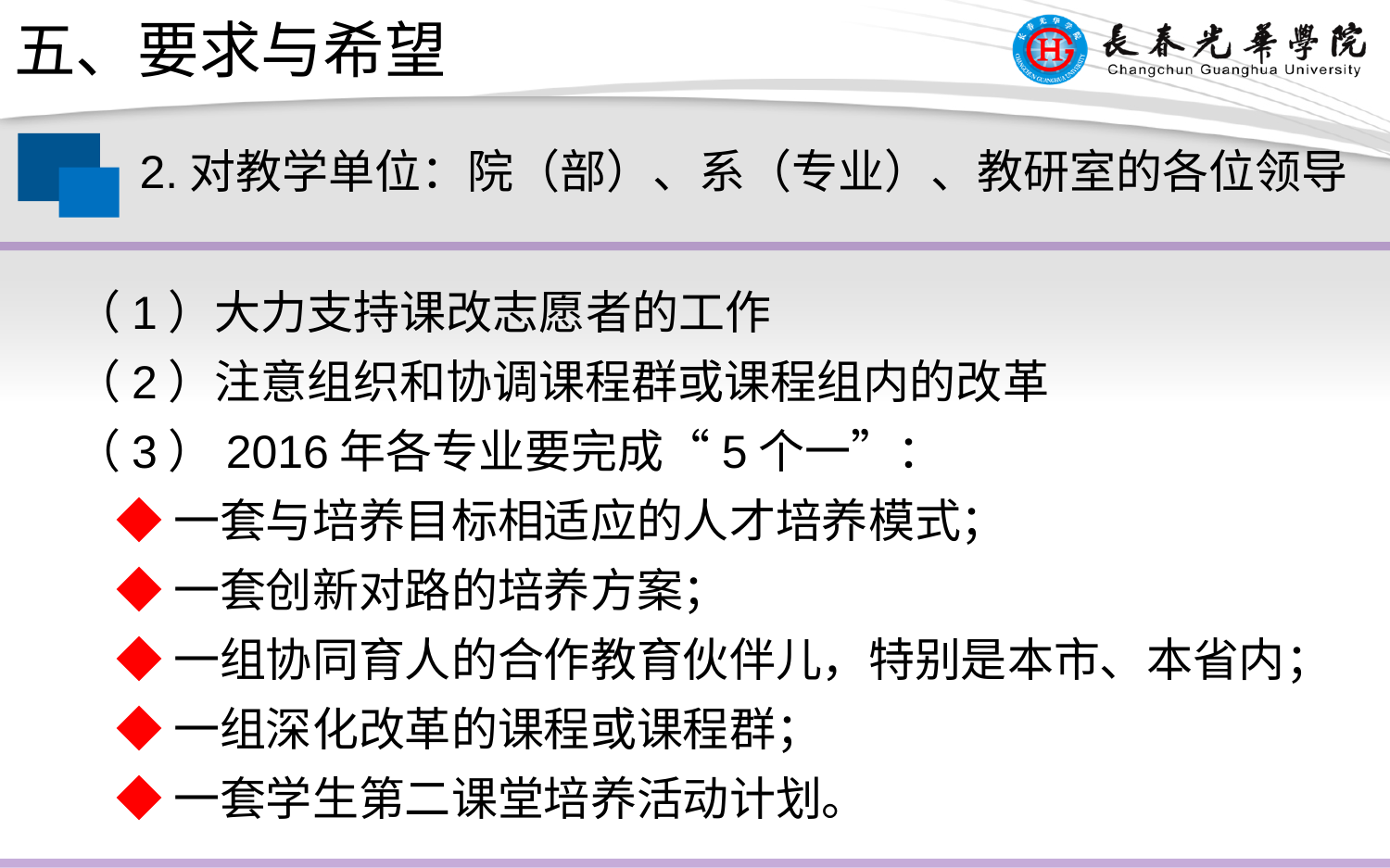

五、要求与希望

2.对教学单位：院（部）、系（专业）、教研室的各位领导

（1）大力支持课改志愿者的工作
（2）注意组织和协调课程群或课程组内的改革
（3）2016年各专业要完成“5个一”：
    ◆一套与培养目标相适应的人才培养模式；
    ◆一套创新对路的培养方案；
    ◆一组协同育人的合作教育伙伴儿，特别是本市、本省内；
    ◆一组深化改革的课程或课程群；
    ◆一套学生第二课堂培养活动计划。